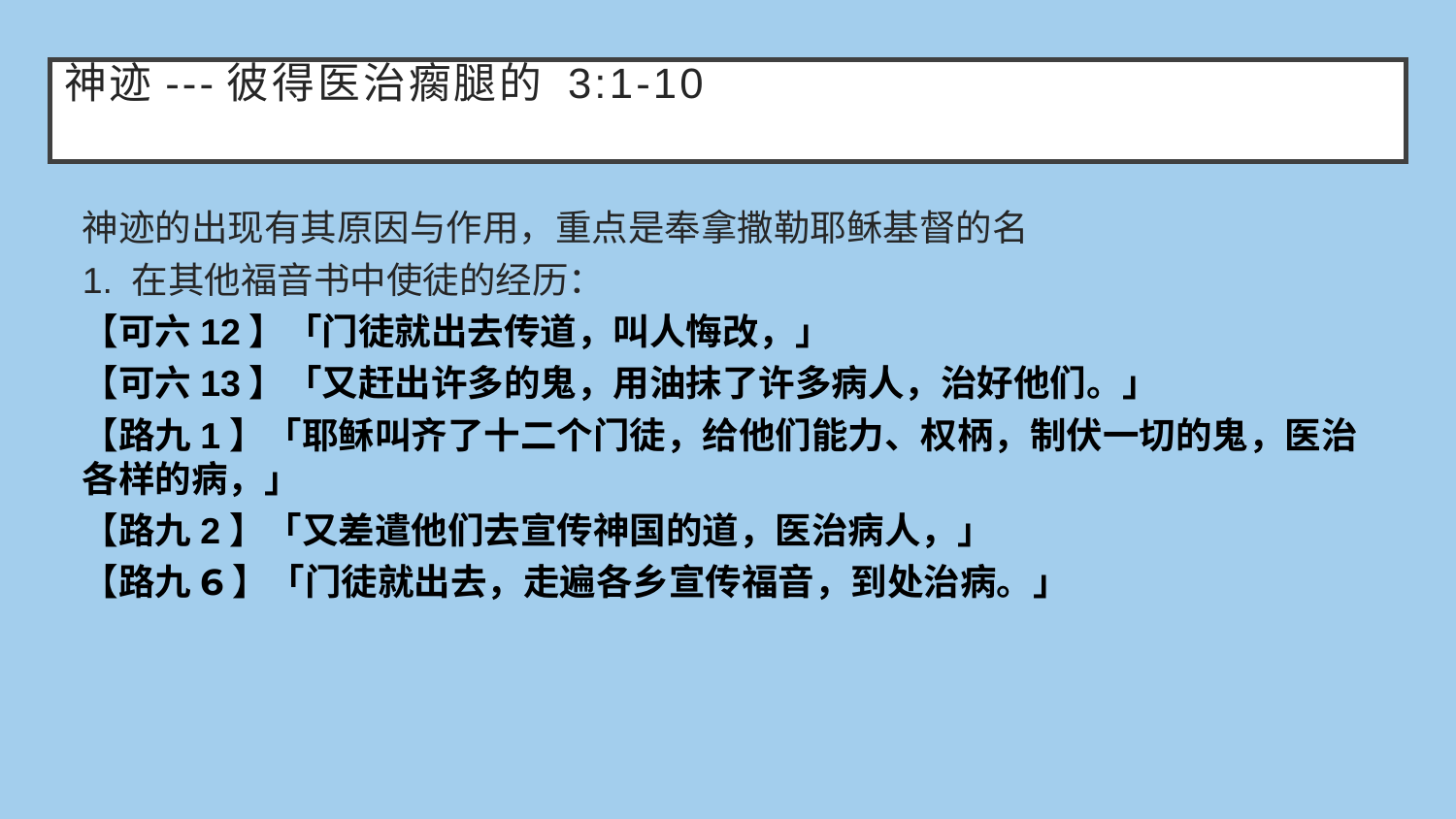

# 神迹---彼得医治瘸腿的 3:1-10
神迹的出现有其原因与作用，重点是奉拿撒勒耶稣基督的名
1. 在其他福音书中使徒的经历：
【可六12】「门徒就出去传道，叫人悔改，」
【可六13】「又赶出许多的鬼，用油抹了许多病人，治好他们。」
【路九1】「耶稣叫齐了十二个门徒，给他们能力、权柄，制伏一切的鬼，医治各样的病，」
【路九2】「又差遣他们去宣传神国的道，医治病人，」
【路九6】「门徒就出去，走遍各乡宣传福音，到处治病。」